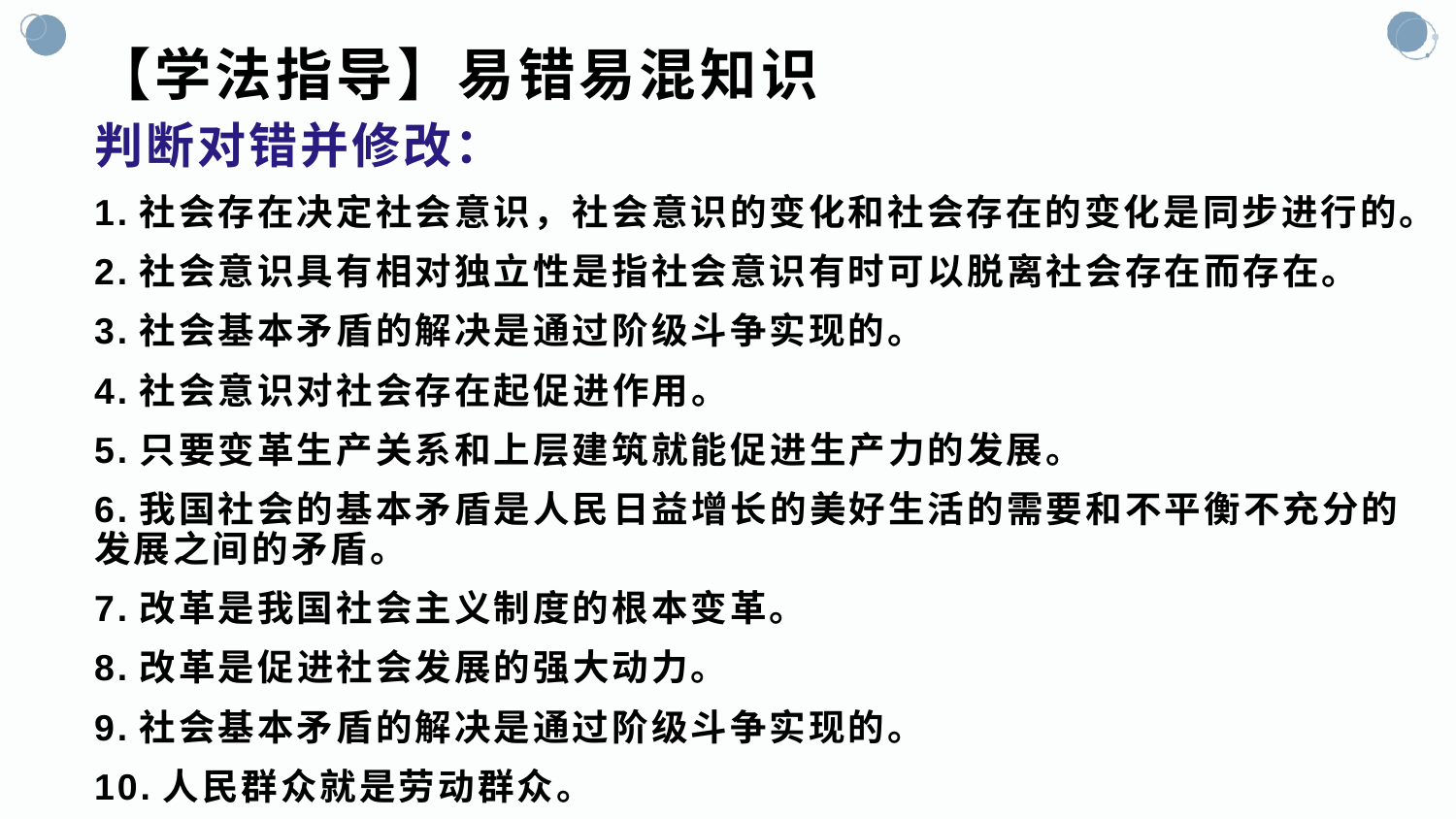

# 【学法指导】易错易混知识
判断对错并修改：
1.社会存在决定社会意识，社会意识的变化和社会存在的变化是同步进行的。
2.社会意识具有相对独立性是指社会意识有时可以脱离社会存在而存在。
3.社会基本矛盾的解决是通过阶级斗争实现的。
4.社会意识对社会存在起促进作用。
5.只要变革生产关系和上层建筑就能促进生产力的发展。
6.我国社会的基本矛盾是人民日益增长的美好生活的需要和不平衡不充分的发展之间的矛盾。
7.改革是我国社会主义制度的根本变革。
8.改革是促进社会发展的强大动力。
9.社会基本矛盾的解决是通过阶级斗争实现的。
10.人民群众就是劳动群众。